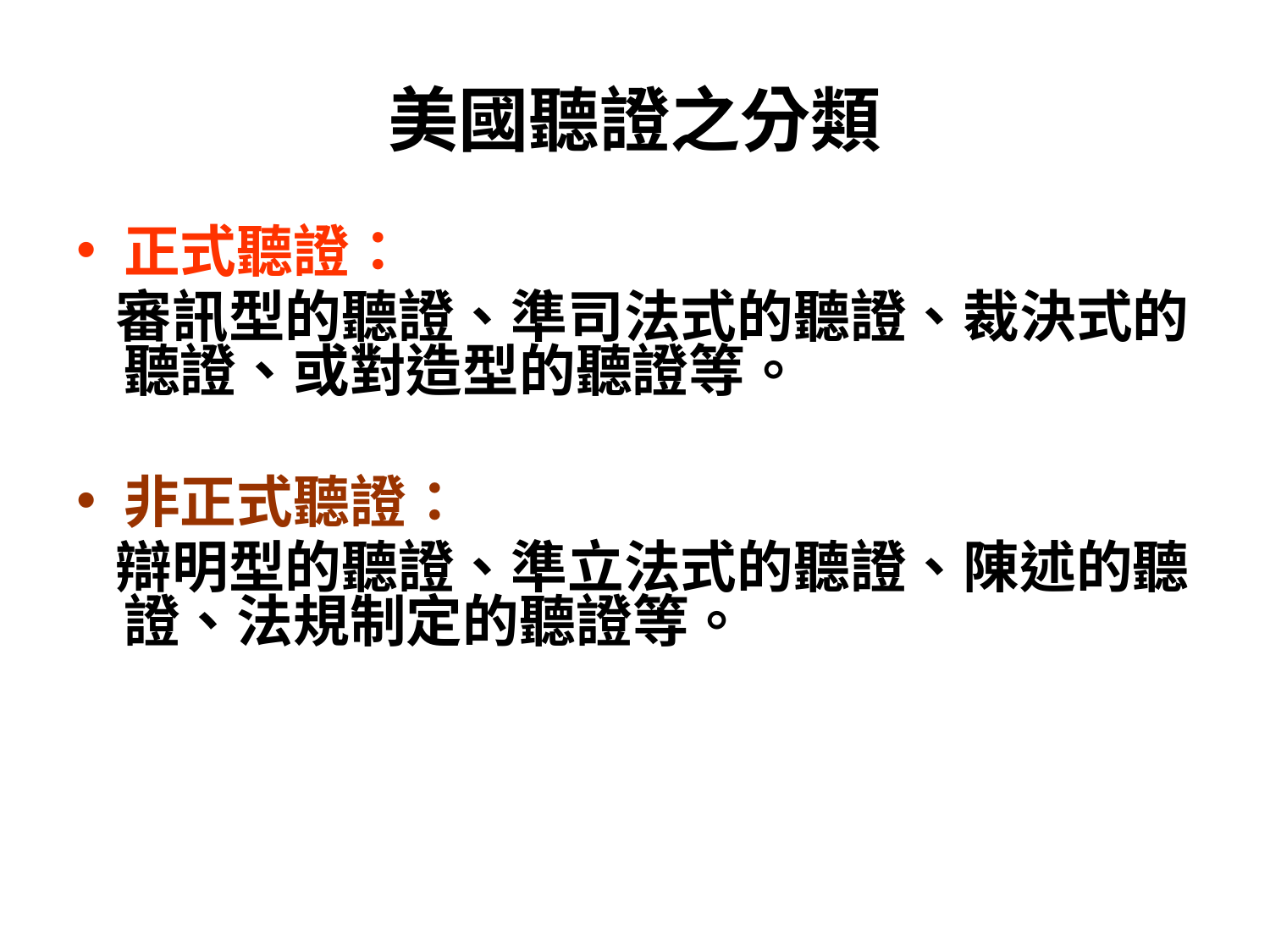

# 美國聽證之分類
正式聽證：
  審訊型的聽證、準司法式的聽證、裁決式的聽證、或對造型的聽證等。

非正式聽證：
  辯明型的聽證、準立法式的聽證、陳述的聽證、法規制定的聽證等。